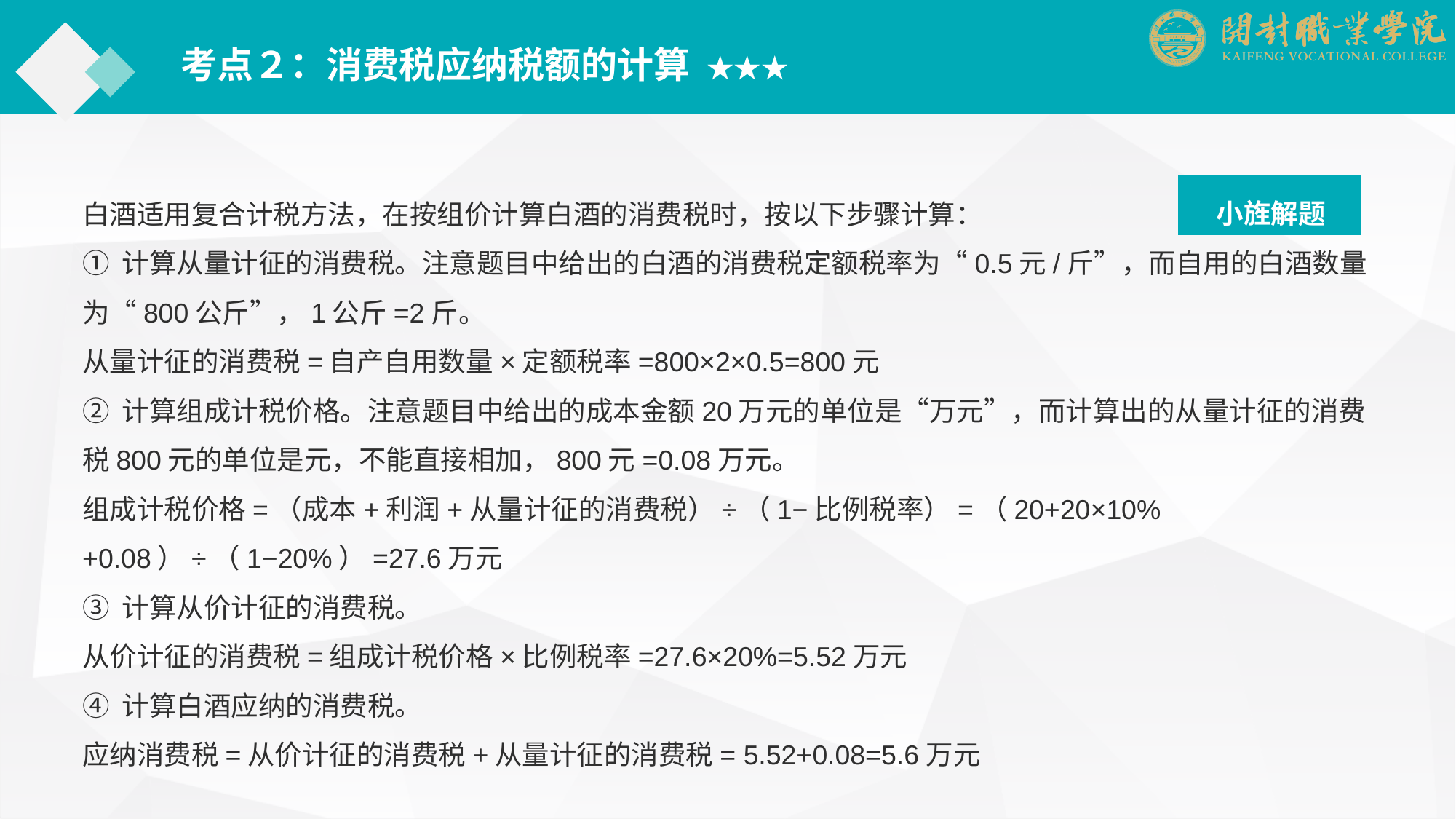

考点２：消费税应纳税额的计算  ★★★
　小旌解题
白酒适用复合计税方法，在按组价计算白酒的消费税时，按以下步骤计算：
① 计算从量计征的消费税。注意题目中给出的白酒的消费税定额税率为“0.5元/斤”，而自用的白酒数量为“800公斤”，1公斤=2斤。
从量计征的消费税=自产自用数量×定额税率=800×2×0.5=800元
② 计算组成计税价格。注意题目中给出的成本金额20万元的单位是“万元”，而计算出的从量计征的消费税800元的单位是元，不能直接相加，800元=0.08万元。
组成计税价格=（成本+利润+从量计征的消费税）÷（1−比例税率）=（20+20×10%+0.08）÷（1−20%）=27.6万元
③ 计算从价计征的消费税。
从价计征的消费税=组成计税价格×比例税率=27.6×20%=5.52万元
④ 计算白酒应纳的消费税。
应纳消费税=从价计征的消费税+从量计征的消费税= 5.52+0.08=5.6万元